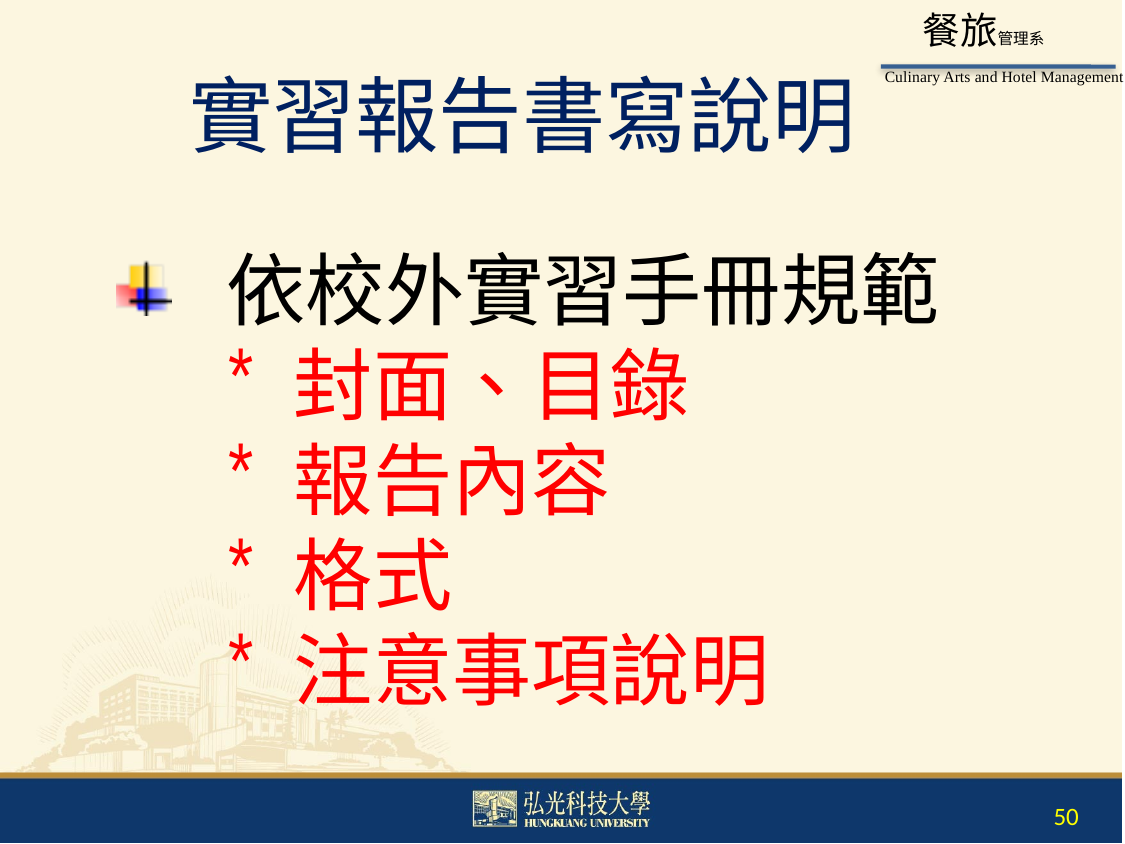

實習報告書寫說明
  依校外實習手冊規範
 封面、目錄
 報告內容
 格式
 注意事項說明
50